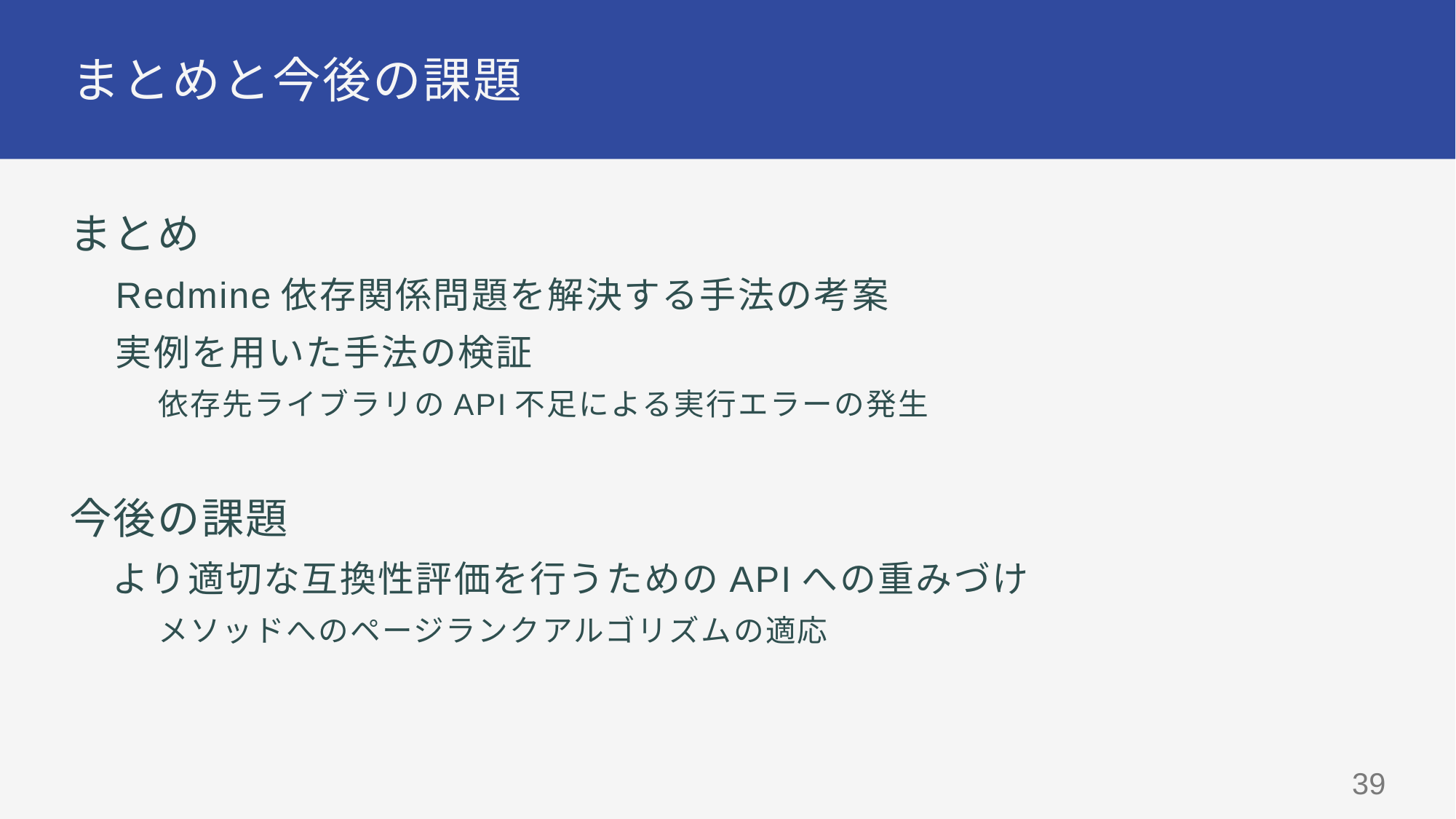

# まとめと今後の課題
まとめ
Redmine依存関係問題を解決する手法の考案
実例を用いた手法の検証
依存先ライブラリのAPI不足による実行エラーの発生

今後の課題
より適切な互換性評価を行うためのAPIへの重みづけ
メソッドへのページランクアルゴリズムの適応
39